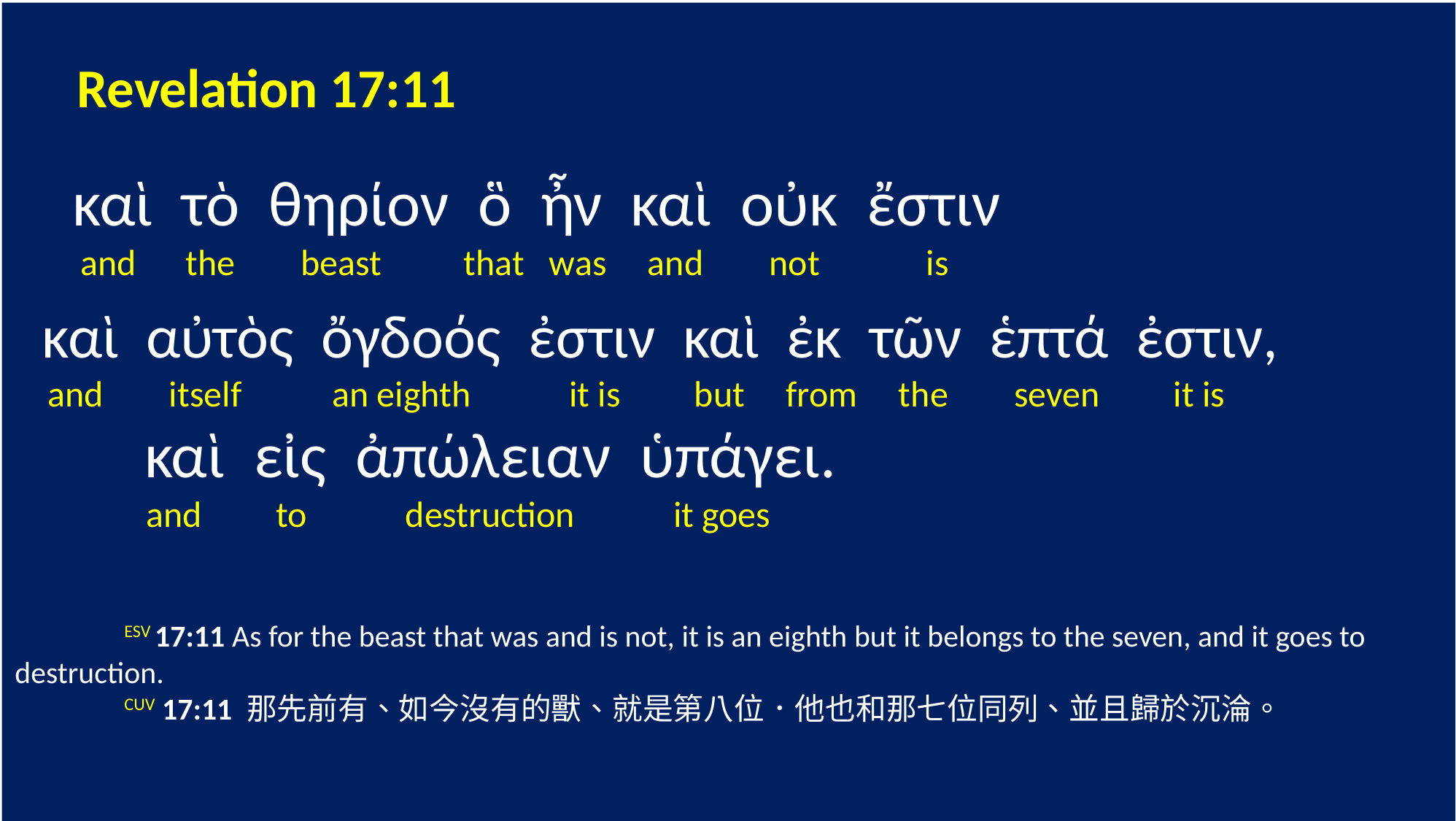

Revelation 17:11

    καὶ  τὸ  θηρίον  ὃ  ἦν  καὶ  οὐκ  ἔστιν
        and      the        beast          that   was     and        not             is

  καὶ  αὐτὸς  ὄγδοός  ἐστιν  καὶ  ἐκ  τῶν  ἑπτά  ἐστιν,
    and        itself           an eighth            it is         but     from     the        seven         it is
         καὶ  εἰς  ἀπώλειαν  ὑπάγει.
                and         to            destruction            it goes

	ESV 17:11 As for the beast that was and is not, it is an eighth but it belongs to the seven, and it goes to destruction.
	CUV 17:11 那先前有、如今沒有的獸、就是第八位．他也和那七位同列、並且歸於沉淪。